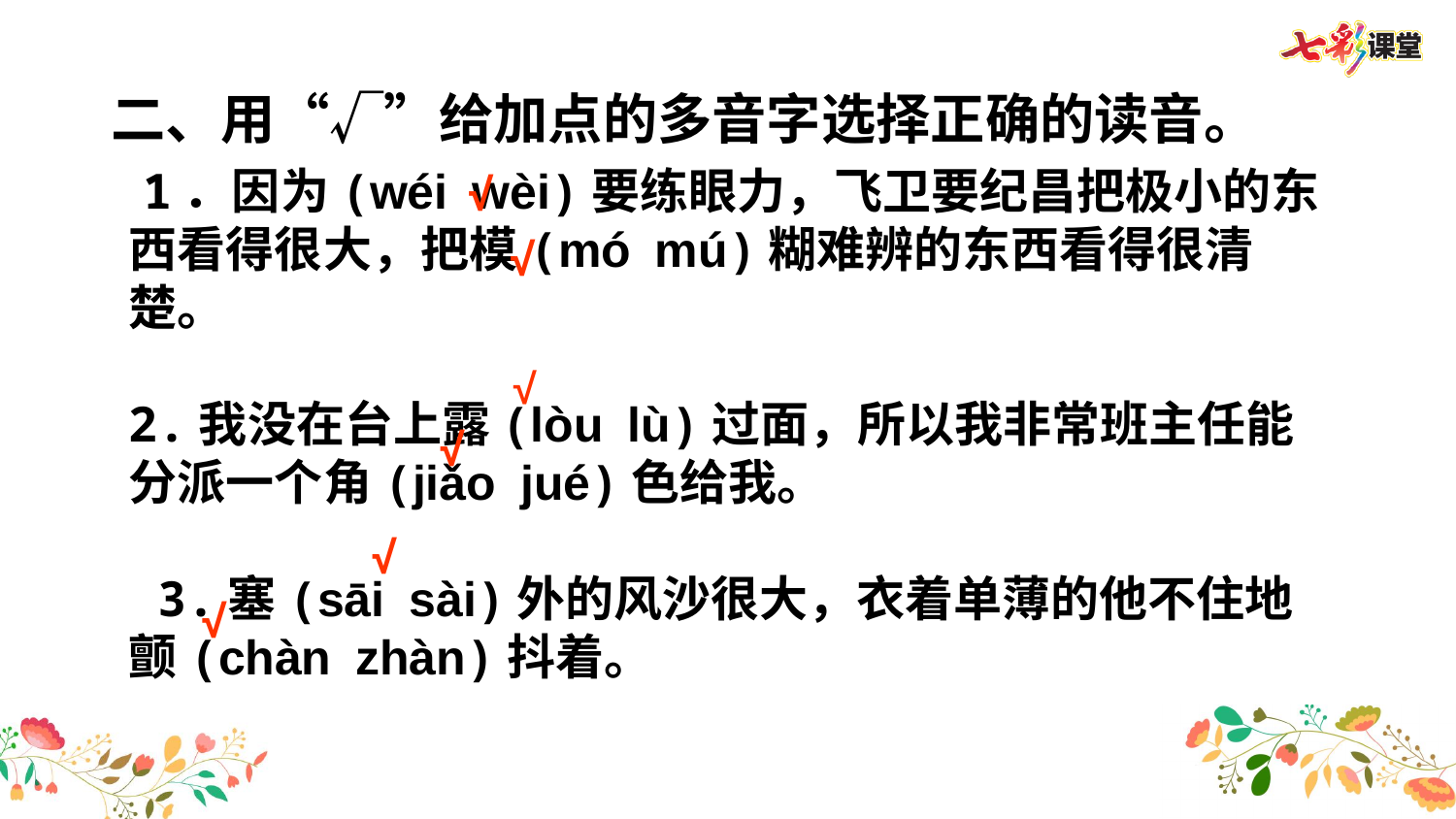

二、用“√”给加点的多音字选择正确的读音。
 1．因为(wéi wèi)要练眼力，飞卫要纪昌把极小的东西看得很大，把模(mó mú)糊难辨的东西看得很清楚。

2.我没在台上露(lòu lù)过面，所以我非常班主任能分派一个角(jiǎo jué)色给我。

 3.塞(sāi sài)外的风沙很大，衣着单薄的他不住地颤(chàn zhàn)抖着。
√
√
√
√
√
√